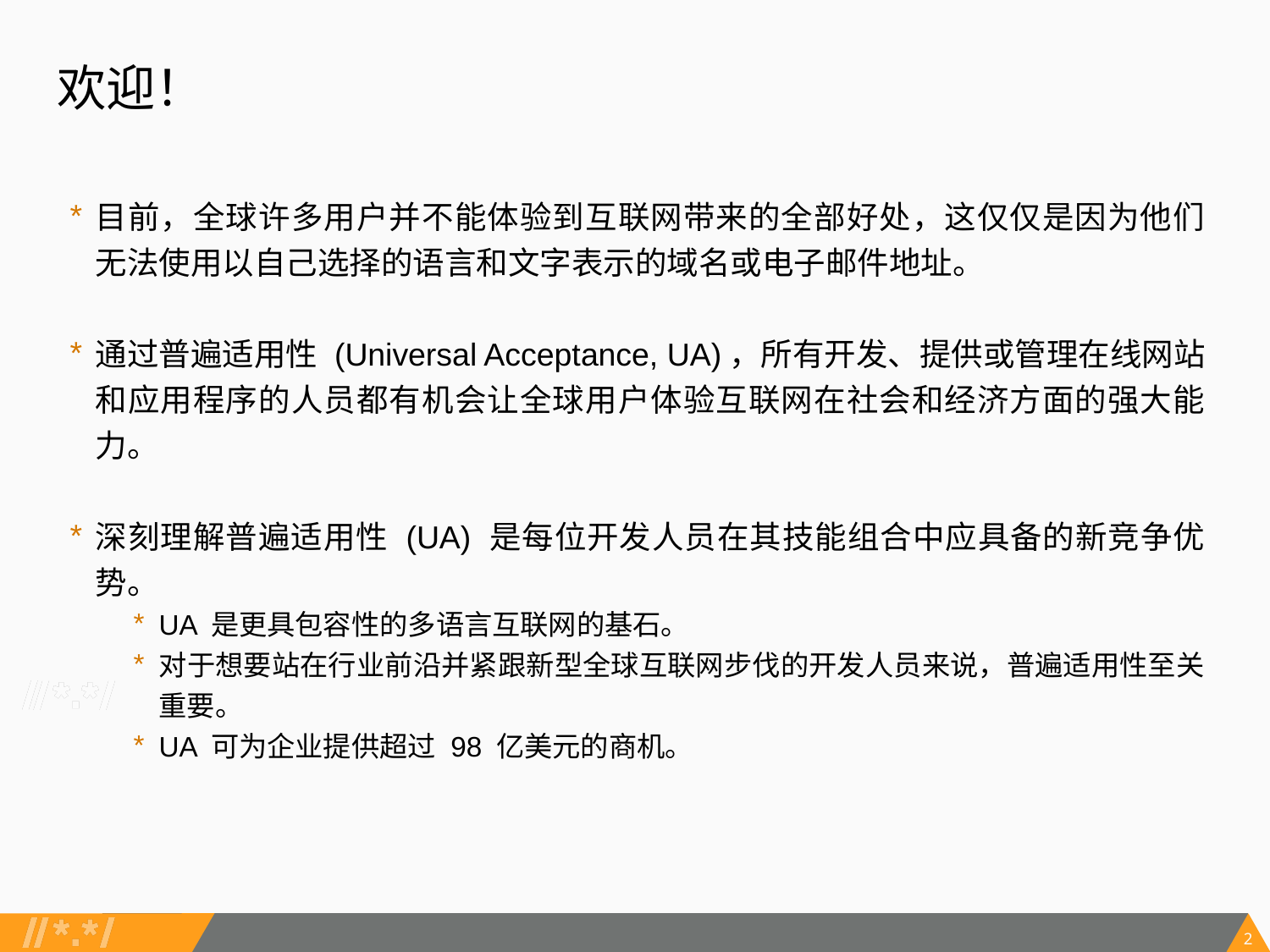

# 欢迎！
目前，全球许多用户并不能体验到互联网带来的全部好处，这仅仅是因为他们无法使用以自己选择的语言和文字表示的域名或电子邮件地址。

通过普遍适用性 (Universal Acceptance, UA)，所有开发、提供或管理在线网站和应用程序的人员都有机会让全球用户体验互联网在社会和经济方面的强大能力。

深刻理解普遍适用性 (UA) 是每位开发人员在其技能组合中应具备的新竞争优势。
UA 是更具包容性的多语言互联网的基石。
对于想要站在行业前沿并紧跟新型全球互联网步伐的开发人员来说，普遍适用性至关重要。
UA 可为企业提供超过 98 亿美元的商机。